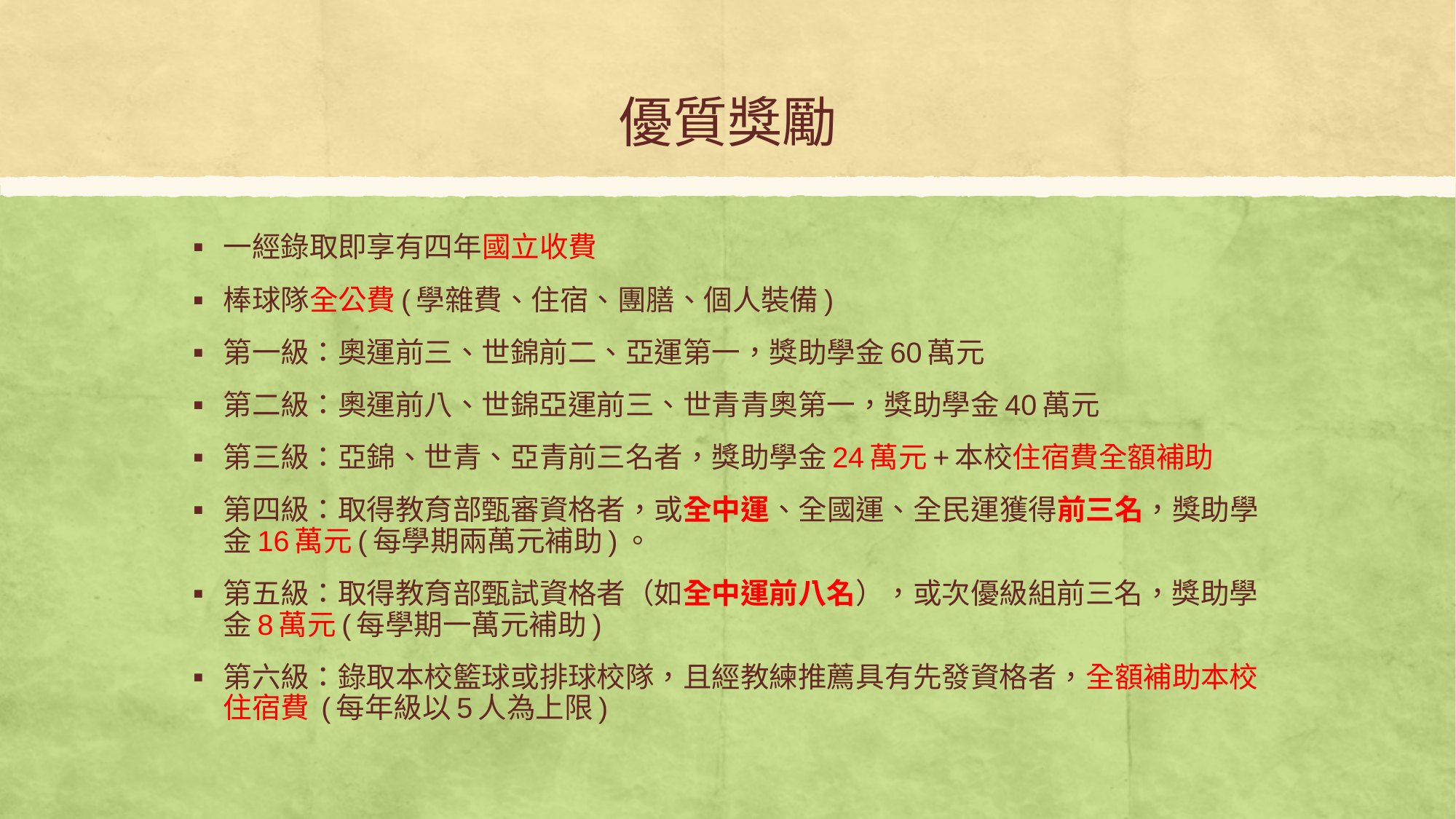

# 優質獎勵
一經錄取即享有四年國立收費
棒球隊全公費(學雜費、住宿、團膳、個人裝備)
第一級：奧運前三、世錦前二、亞運第一，獎助學金60萬元
第二級：奧運前八、世錦亞運前三、世青青奧第一，獎助學金40萬元
第三級：亞錦、世青、亞青前三名者，獎助學金24萬元+本校住宿費全額補助
第四級：取得教育部甄審資格者，或全中運、全國運、全民運獲得前三名，獎助學金16萬元(每學期兩萬元補助)。
第五級：取得教育部甄試資格者（如全中運前八名），或次優級組前三名，獎助學金8萬元(每學期一萬元補助)
第六級：錄取本校籃球或排球校隊，且經教練推薦具有先發資格者，全額補助本校住宿費 (每年級以5人為上限)